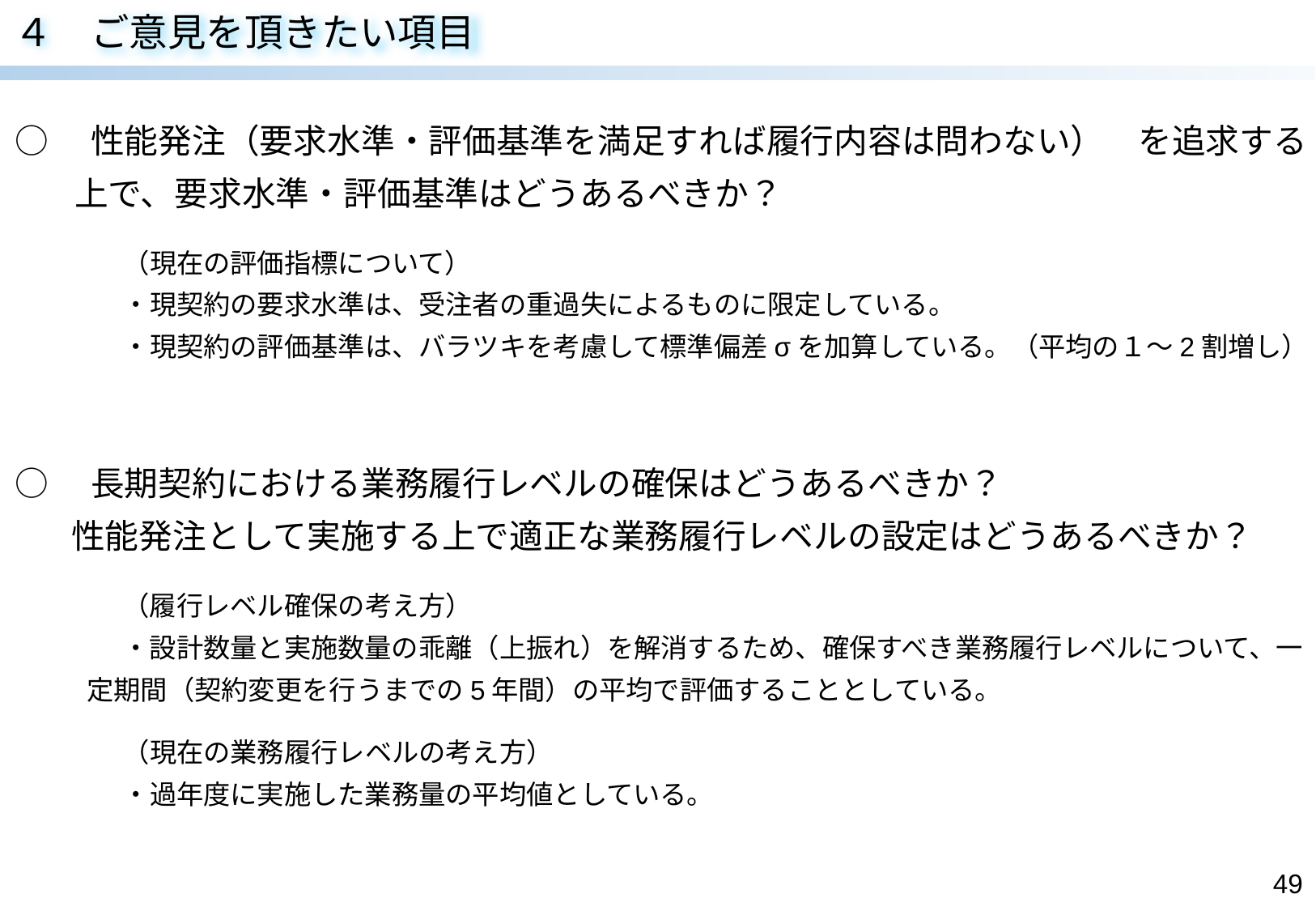

４　ご意見を頂きたい項目
○　性能発注（要求水準・評価基準を満足すれば履行内容は問わない）　を追求する上で、要求水準・評価基準はどうあるべきか？

　　　　（現在の評価指標について）
　　　　・現契約の要求水準は、受注者の重過失によるものに限定している。
　　　　・現契約の評価基準は、バラツキを考慮して標準偏差σを加算している。（平均の１～2割増し）

○　長期契約における業務履行レベルの確保はどうあるべきか？
　   性能発注として実施する上で適正な業務履行レベルの設定はどうあるべきか？

　　　　（履行レベル確保の考え方）
　　　　・設計数量と実施数量の乖離（上振れ）を解消するため、確保すべき業務履行レベルについて、一定期間（契約変更を行うまでの5年間）の平均で評価することとしている。

　　　　（現在の業務履行レベルの考え方）
　　　　・過年度に実施した業務量の平均値としている。

49